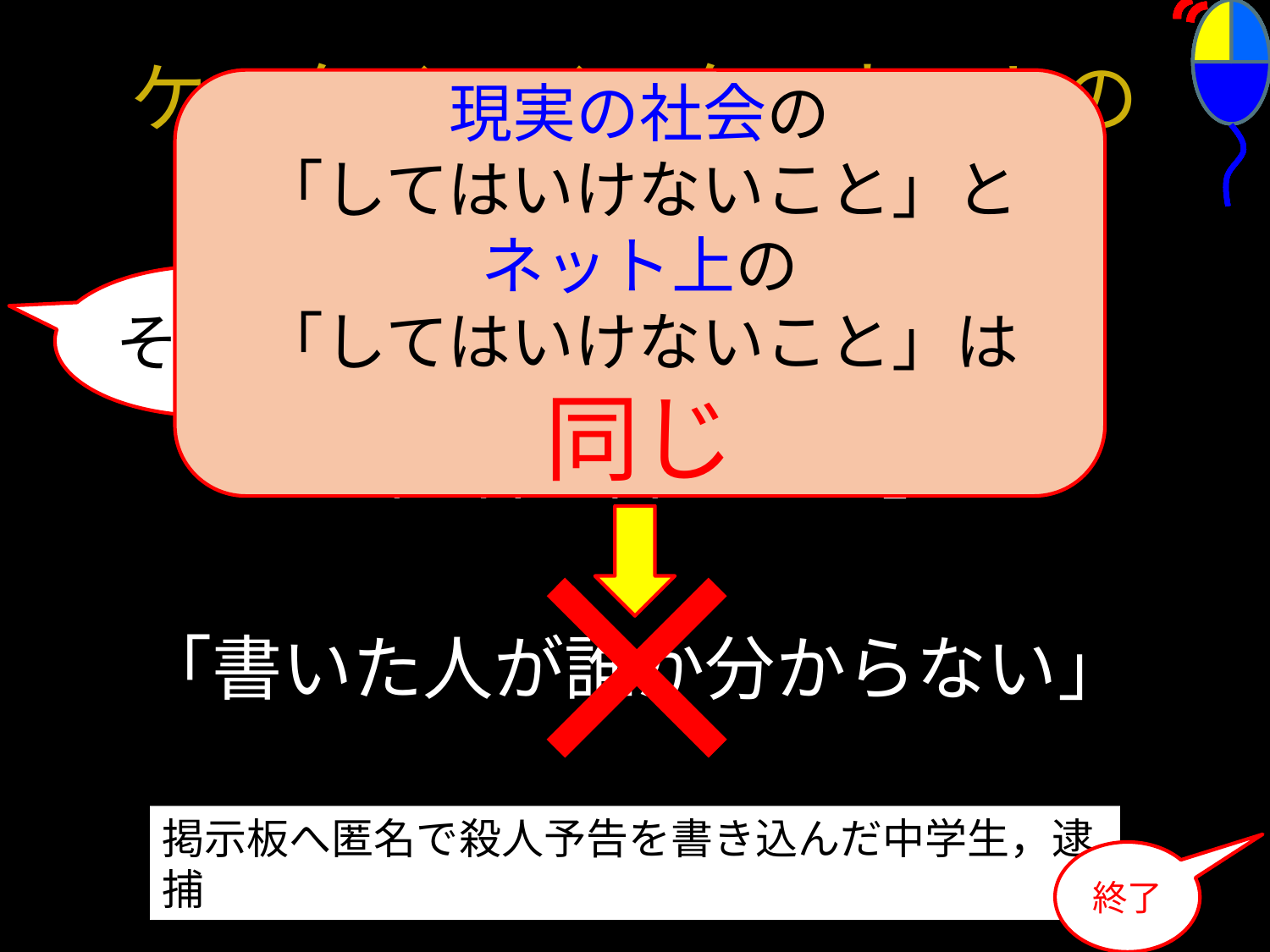

# ケータイ，インターネットの 利用にあたって
現実の社会の
「してはいけないこと」と
ネット上の
「してはいけないこと」は
同じ
そして
「匿名で書き込み」

「書いた人が誰か分からない」
掲示板へ匿名で殺人予告を書き込んだ中学生，逮捕
終了